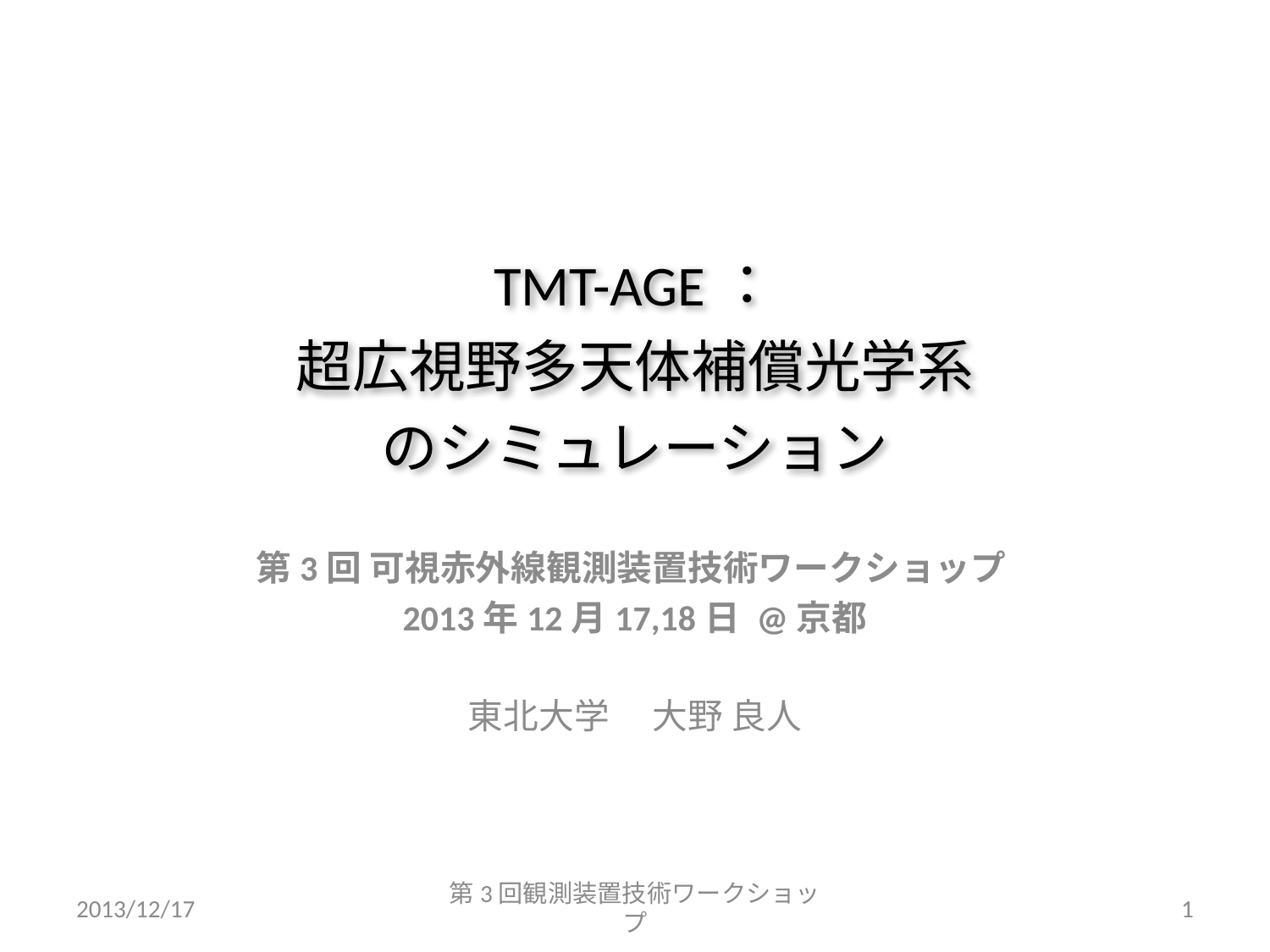

# TMT-AGE： 超広視野多天体補償光学系 のシミュレーション
第3回 可視赤外線観測装置技術ワークショップ
2013年12月17,18日 @京都

東北大学　 大野 良人
2013/12/17
第3回観測装置技術ワークショップ
1